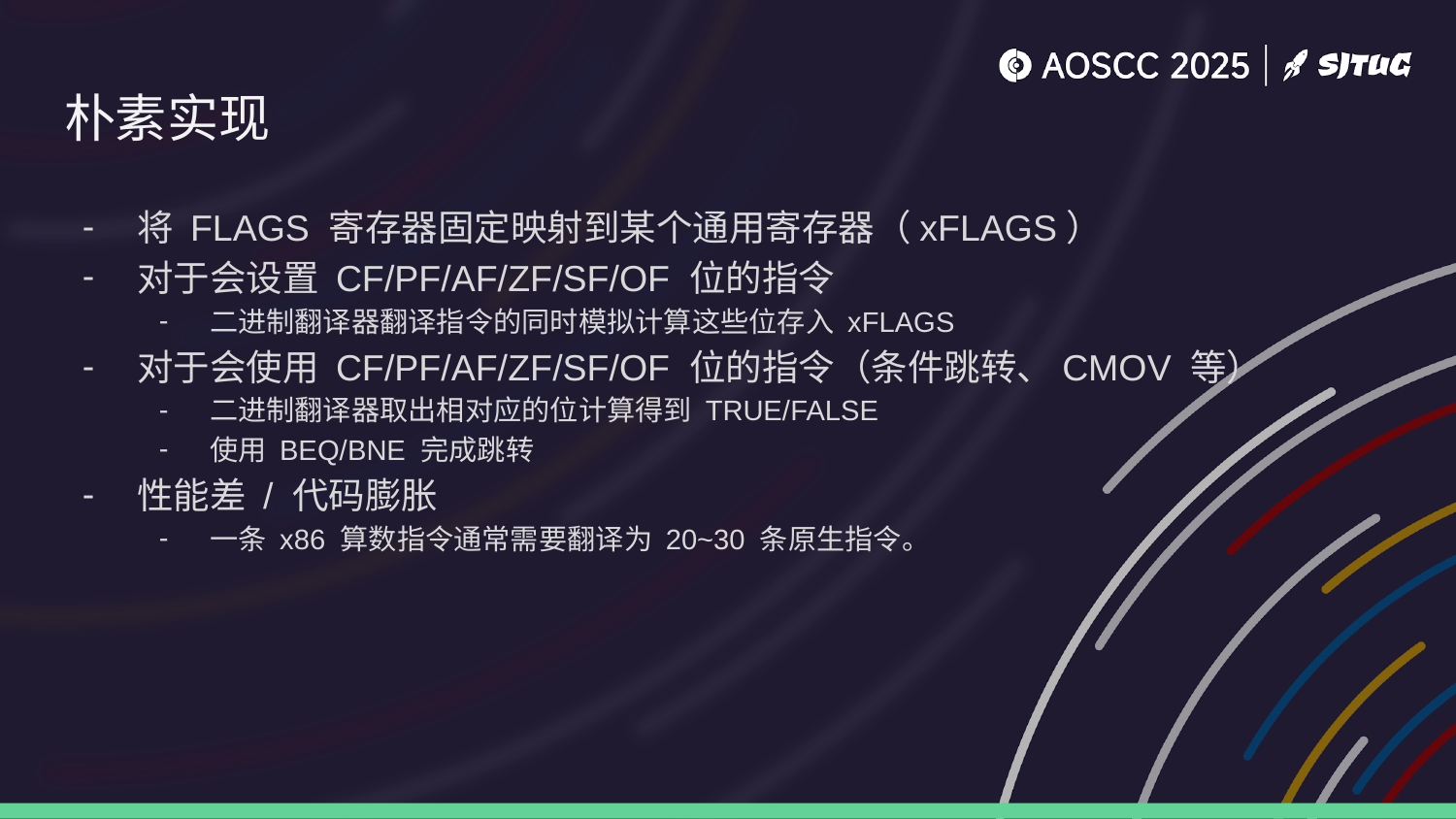

# 朴素实现
将 FLAGS 寄存器固定映射到某个通用寄存器（xFLAGS）
对于会设置 CF/PF/AF/ZF/SF/OF 位的指令
二进制翻译器翻译指令的同时模拟计算这些位存入 xFLAGS
对于会使用 CF/PF/AF/ZF/SF/OF 位的指令（条件跳转、CMOV 等）
二进制翻译器取出相对应的位计算得到 TRUE/FALSE
使用 BEQ/BNE 完成跳转
性能差 / 代码膨胀
一条 x86 算数指令通常需要翻译为 20~30 条原生指令。